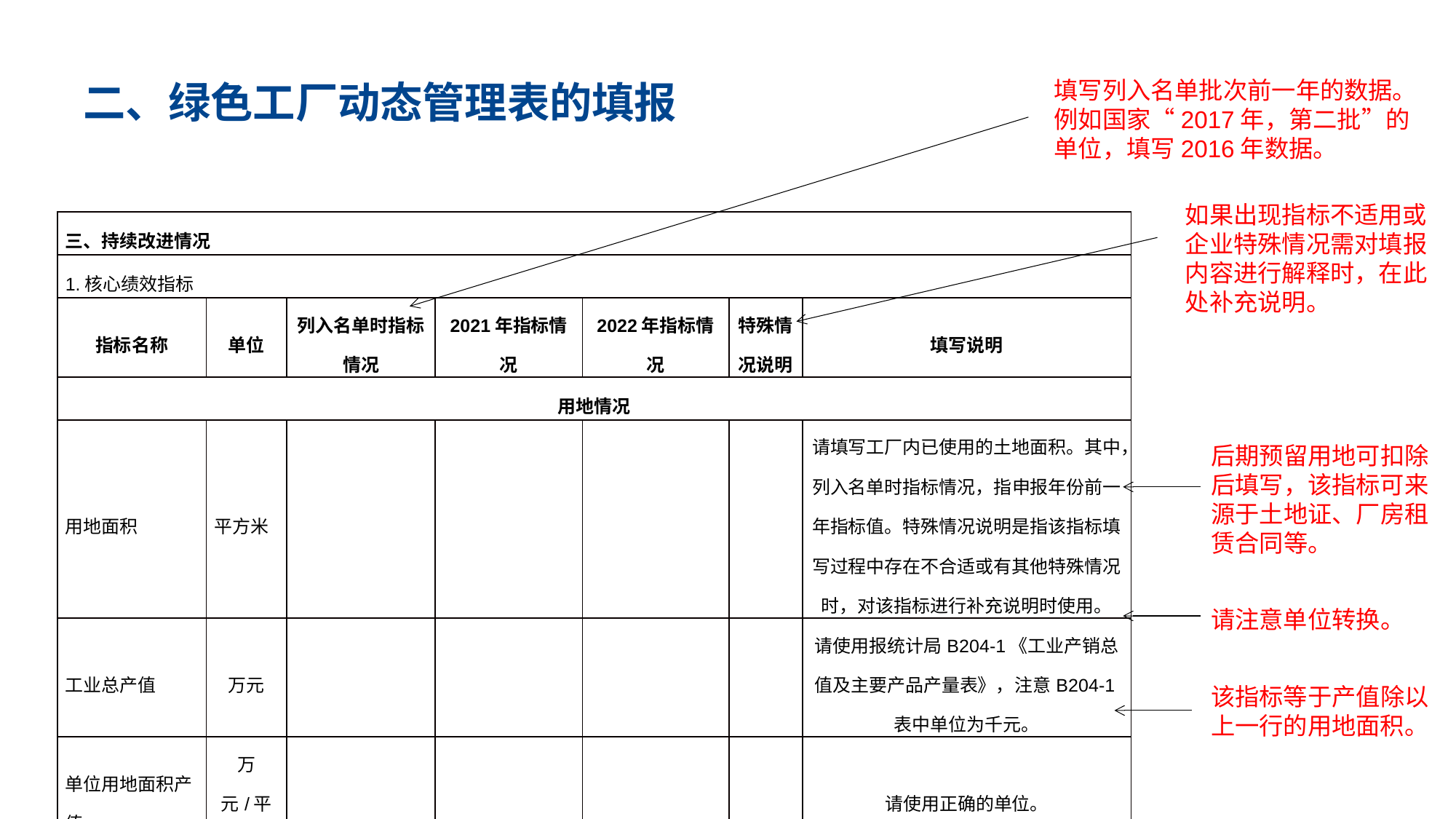

# 二、绿色工厂动态管理表的填报
填写列入名单批次前一年的数据。例如国家“2017年，第二批”的单位，填写2016年数据。
如果出现指标不适用或企业特殊情况需对填报内容进行解释时，在此处补充说明。
| 三、持续改进情况 |  |  |  |  |  |  |
| --- | --- | --- | --- | --- | --- | --- |
| 1.核心绩效指标 |  |  |  |  |  |  |
| 指标名称 | 单位 | 列入名单时指标情况 | 2021年指标情况 | 2022年指标情况 | 特殊情况说明 | 填写说明 |
| 用地情况 |  |  |  |  |  |  |
| 用地面积 | 平方米 |  |  |  |  | 请填写工厂内已使用的土地面积。其中，列入名单时指标情况，指申报年份前一年指标值。特殊情况说明是指该指标填写过程中存在不合适或有其他特殊情况时，对该指标进行补充说明时使用。 |
| 工业总产值 | 万元 |  |  |  |  | 请使用报统计局B204-1《工业产销总值及主要产品产量表》，注意B204-1表中单位为千元。 |
| 单位用地面积产值 | 万元/平方米 |  |  |  |  | 请使用正确的单位。 |
后期预留用地可扣除后填写，该指标可来源于土地证、厂房租赁合同等。
请注意单位转换。
该指标等于产值除以上一行的用地面积。